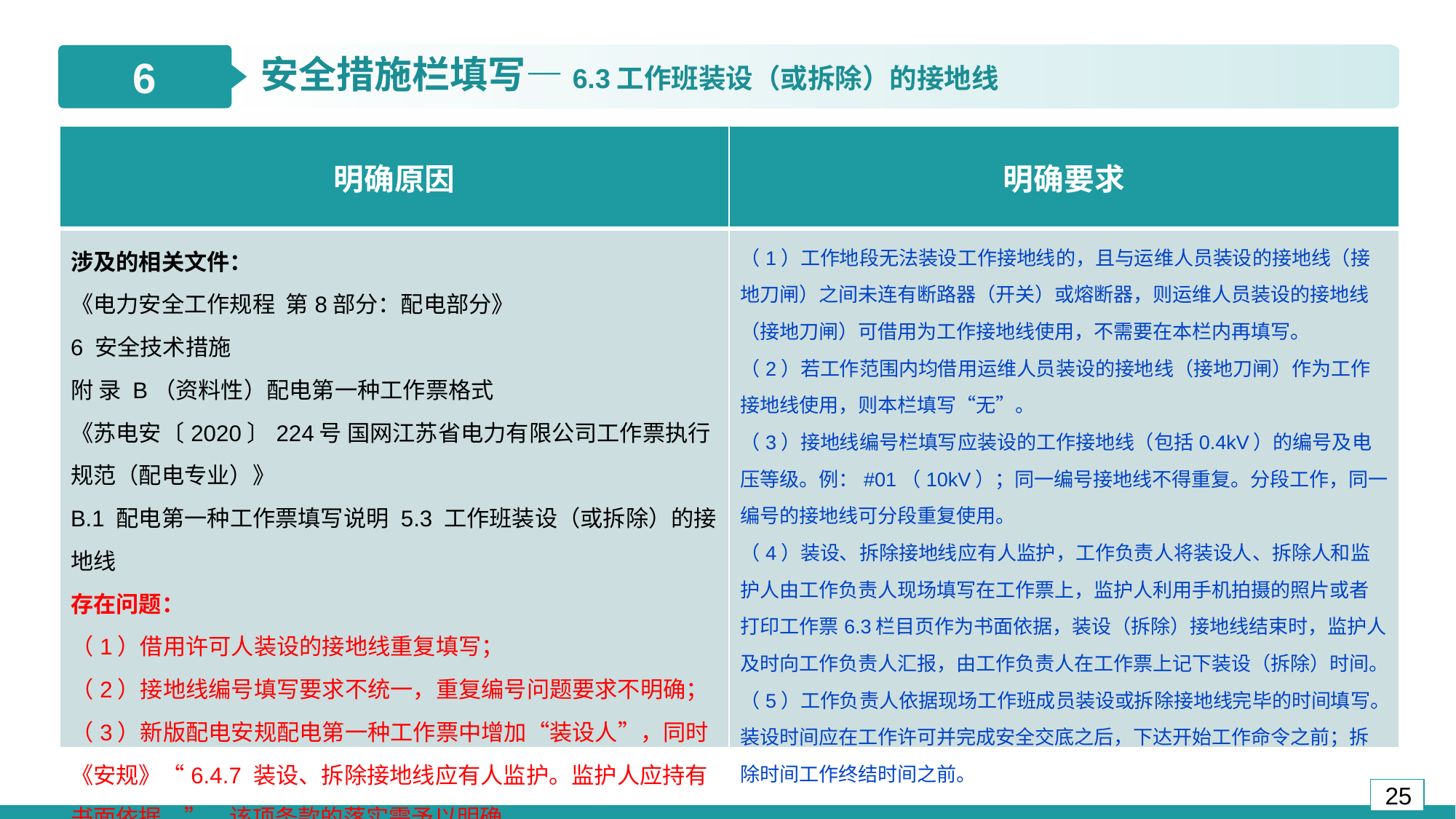

6
安全措施栏填写—6.3工作班装设（或拆除）的接地线
| 明确原因 | 明确要求 |
| --- | --- |
| 涉及的相关文件： 《电力安全工作规程 第8部分：配电部分》 6 安全技术措施 附 录 B（资料性）配电第一种工作票格式 《苏电安〔2020〕224号 国网江苏省电力有限公司工作票执行规范（配电专业）》 B.1 配电第一种工作票填写说明 5.3 工作班装设（或拆除）的接地线 存在问题： （1）借用许可人装设的接地线重复填写； （2）接地线编号填写要求不统一，重复编号问题要求不明确； （3）新版配电安规配电第一种工作票中增加“装设人”，同时《安规》“6.4.7 装设、拆除接地线应有人监护。监护人应持有书面依据。”，该项条款的落实需予以明确。 | （1）工作地段无法装设工作接地线的，且与运维人员装设的接地线（接地刀闸）之间未连有断路器（开关）或熔断器，则运维人员装设的接地线（接地刀闸）可借用为工作接地线使用，不需要在本栏内再填写。 （2）若工作范围内均借用运维人员装设的接地线（接地刀闸）作为工作接地线使用，则本栏填写“无”。 （3）接地线编号栏填写应装设的工作接地线（包括0.4kV）的编号及电压等级。例：#01（10kV）；同一编号接地线不得重复。分段工作，同一编号的接地线可分段重复使用。 （4）装设、拆除接地线应有人监护，工作负责人将装设人、拆除人和监护人由工作负责人现场填写在工作票上，监护人利用手机拍摄的照片或者打印工作票6.3栏目页作为书面依据，装设（拆除）接地线结束时，监护人及时向工作负责人汇报，由工作负责人在工作票上记下装设（拆除）时间。 （5）工作负责人依据现场工作班成员装设或拆除接地线完毕的时间填写。装设时间应在工作许可并完成安全交底之后，下达开始工作命令之前；拆除时间工作终结时间之前。 |
3
2

10